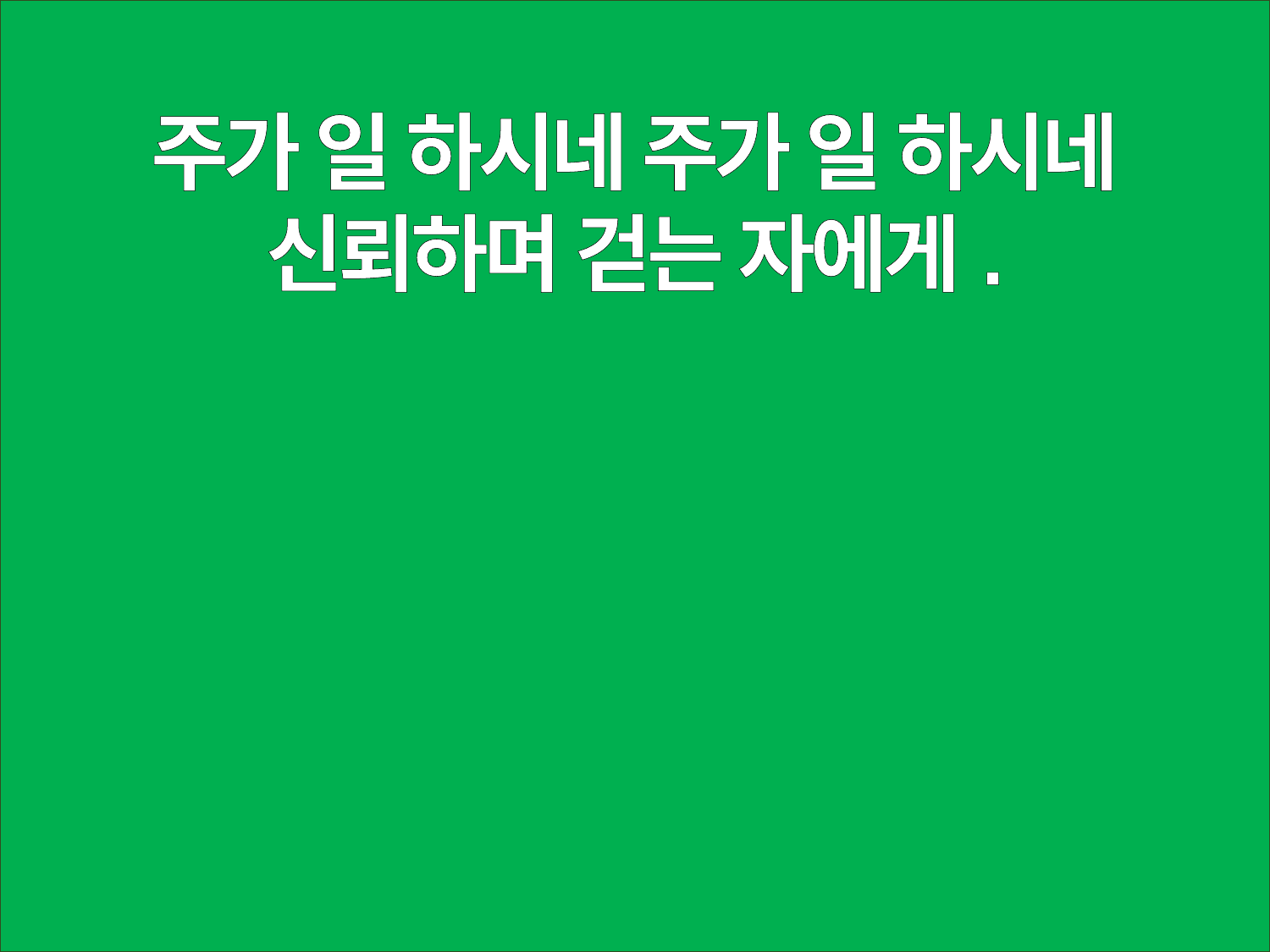

주가 일 하시네 주가 일 하시네
신뢰하며 걷는 자에게.